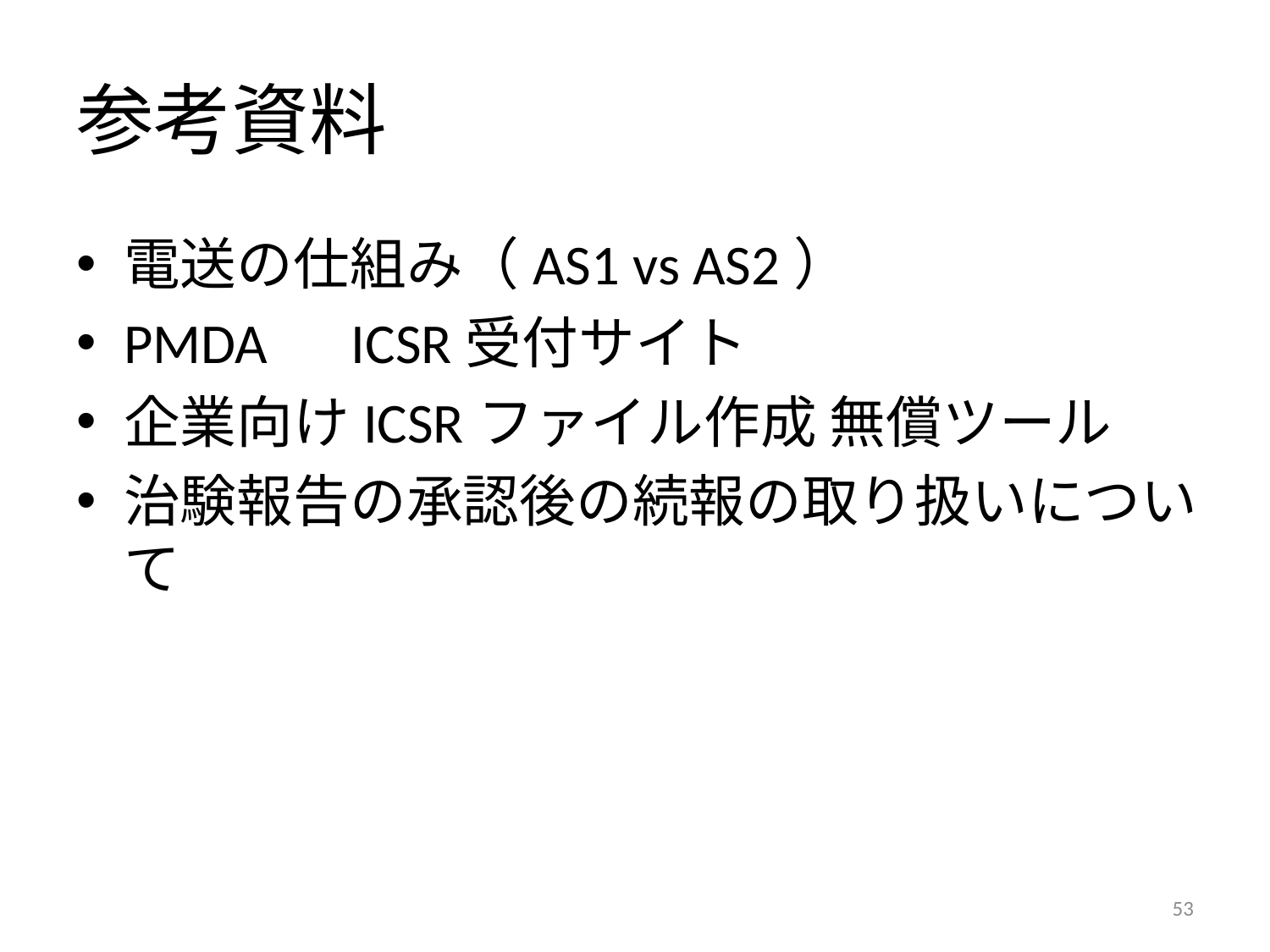

# 参考資料
電送の仕組み（AS1 vs AS2）
PMDA　ICSR受付サイト
企業向けICSRファイル作成 無償ツール
治験報告の承認後の続報の取り扱いについて

53